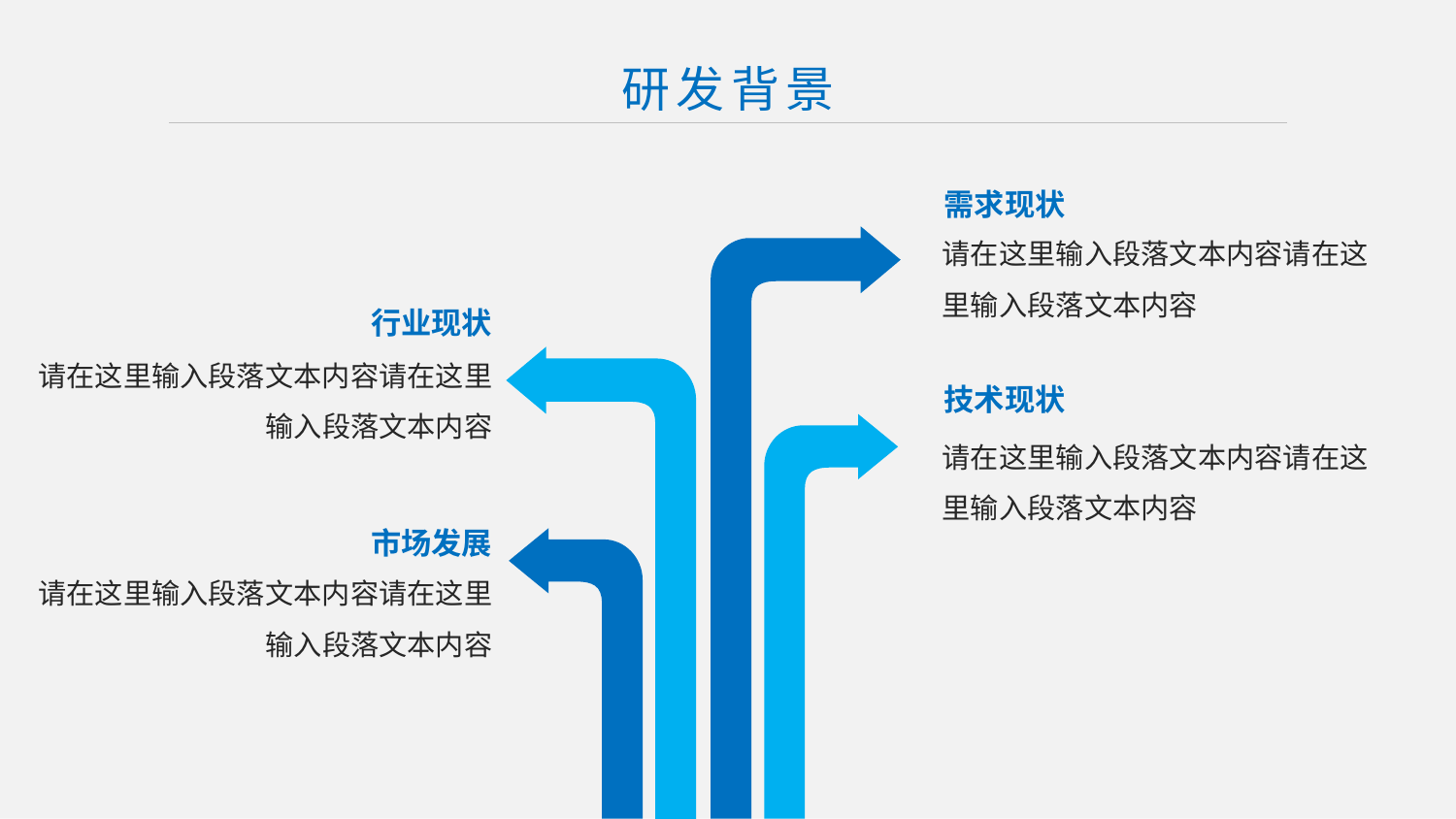

研发背景
需求现状
请在这里输入段落文本内容请在这里输入段落文本内容

行业现状
请在这里输入段落文本内容请在这里输入段落文本内容

技术现状

请在这里输入段落文本内容请在这里输入段落文本内容
市场发展

请在这里输入段落文本内容请在这里输入段落文本内容